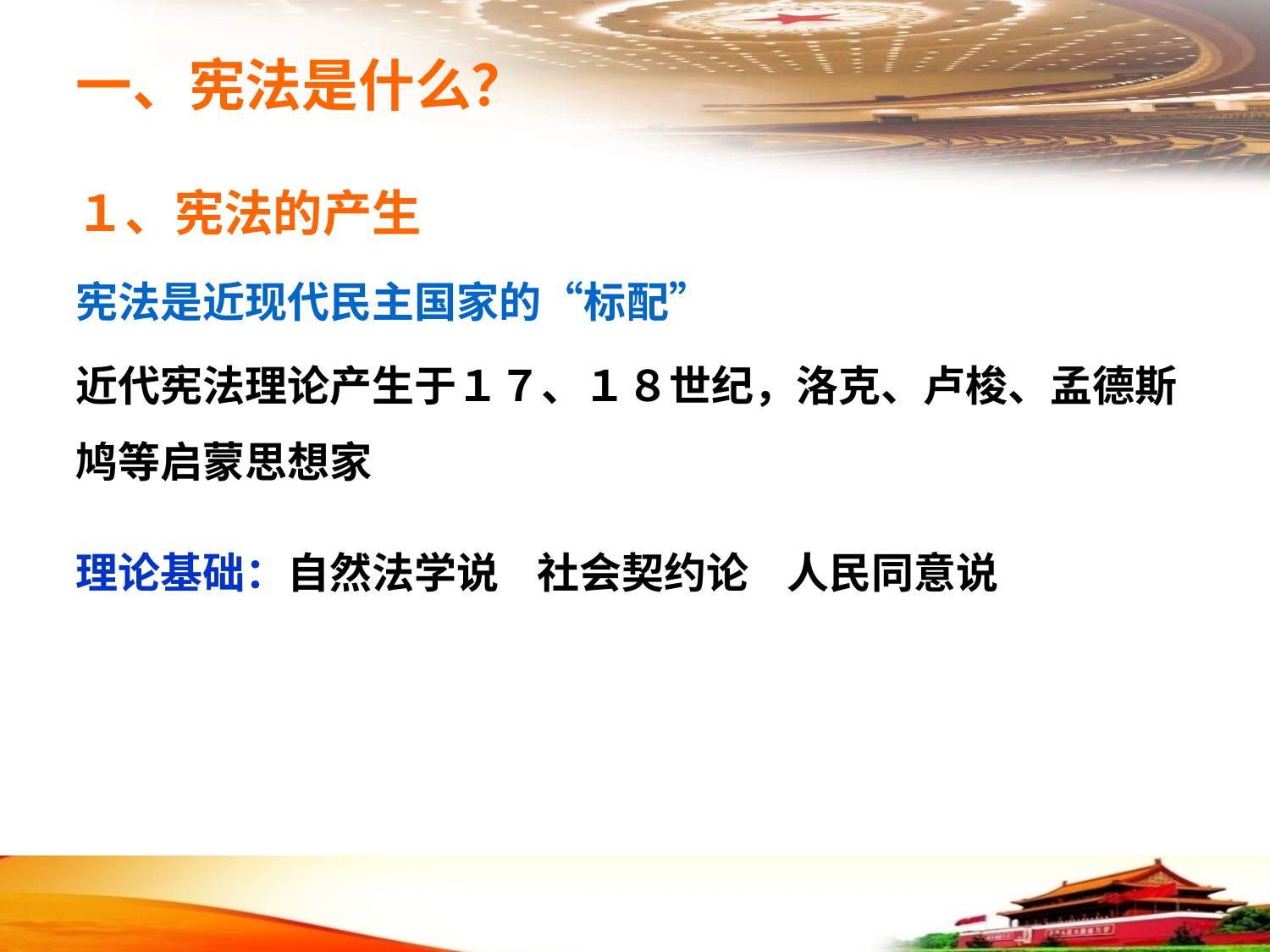

# 一、宪法是什么？
１、宪法的产生
宪法是近现代民主国家的“标配”
近代宪法理论产生于１７、１８世纪，洛克、卢梭、孟德斯鸠等启蒙思想家
理论基础：自然法学说    社会契约论    人民同意说